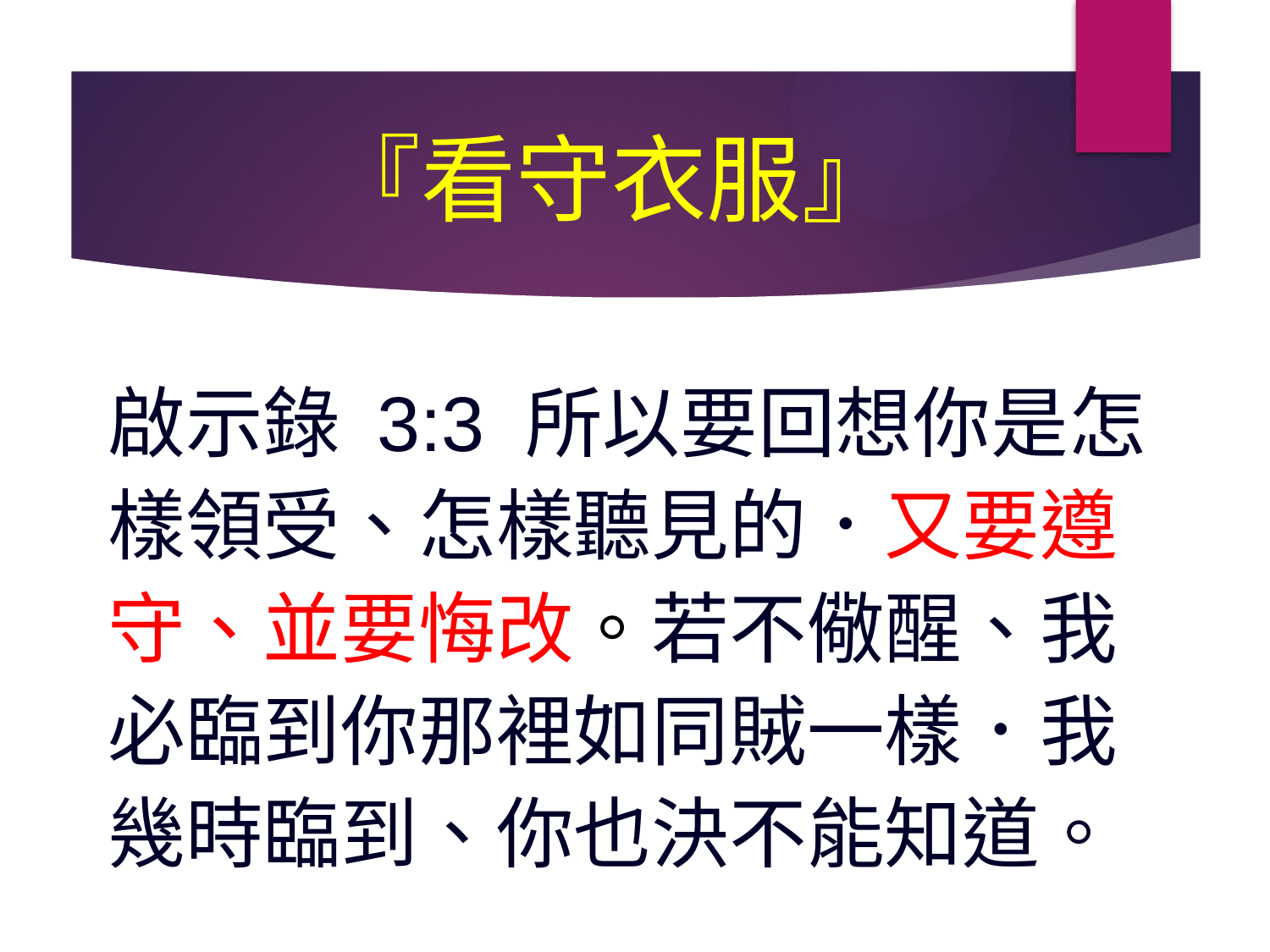

# 『看守衣服』
啟示錄 3:3 所以要回想你是怎樣領受、怎樣聽見的．又要遵守、並要悔改。若不儆醒、我必臨到你那裡如同賊一樣．我幾時臨到、你也決不能知道。